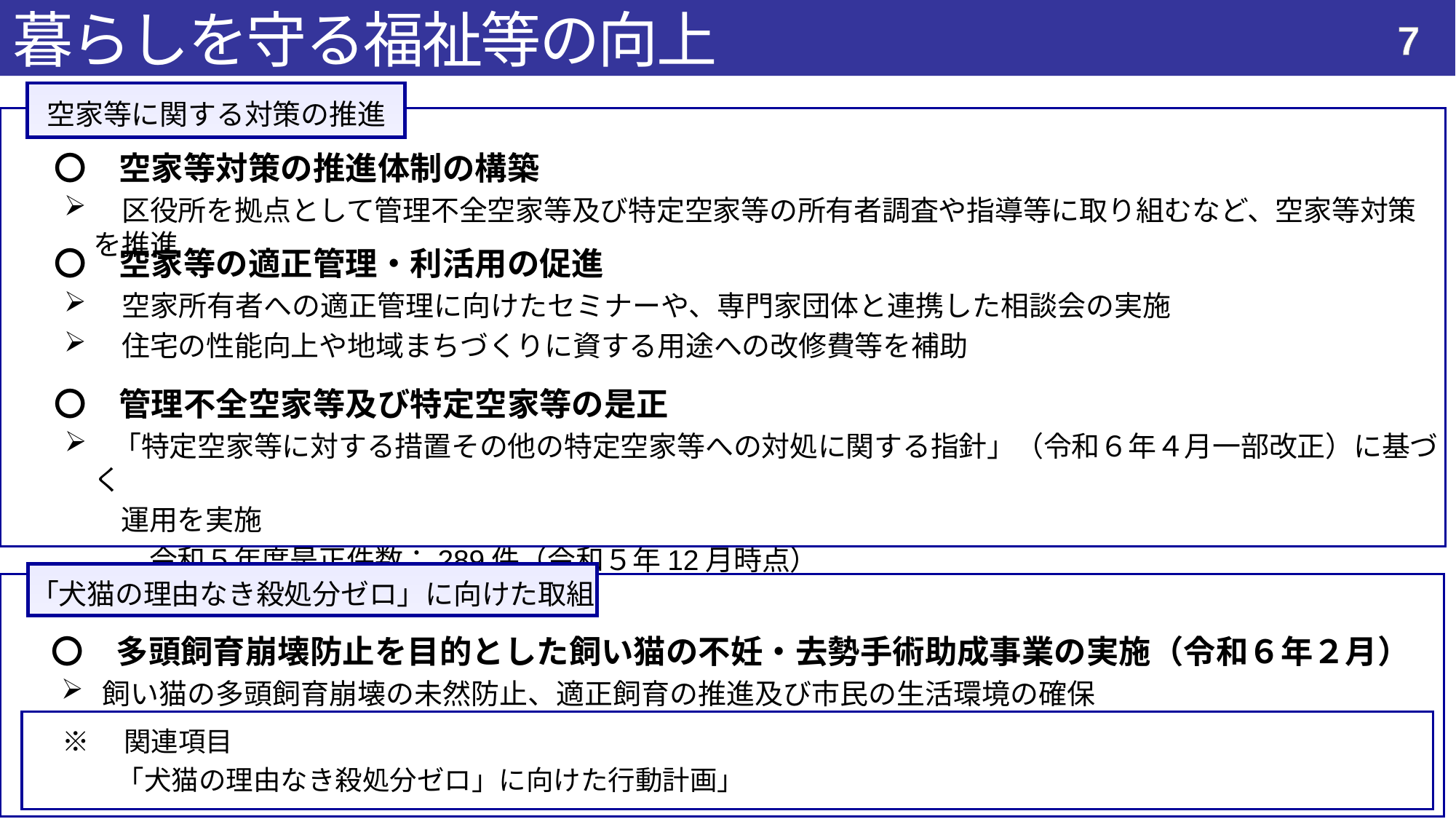

暮らしを守る福祉等の向上
7
空家等に関する対策の推進

　〇　空家等対策の推進体制の構築
　区役所を拠点として管理不全空家等及び特定空家等の所有者調査や指導等に取り組むなど、空家等対策を推進

　〇　空家等の適正管理・利活用の促進
　空家所有者への適正管理に向けたセミナーや、専門家団体と連携した相談会の実施
　住宅の性能向上や地域まちづくりに資する用途への改修費等を補助

　〇　管理不全空家等及び特定空家等の是正
  「特定空家等に対する措置その他の特定空家等への対処に関する指針」（令和６年４月一部改正）に基づく
　　運用を実施
　　　令和５年度是正件数：289件（令和５年12月時点）
「犬猫の理由なき殺処分ゼロ」に向けた取組

　〇　多頭飼育崩壊防止を目的とした飼い猫の不妊・去勢手術助成事業の実施（令和６年２月）
飼い猫の多頭飼育崩壊の未然防止、適正飼育の推進及び市民の生活環境の確保

※　関連項目
　　「犬猫の理由なき殺処分ゼロ」に向けた行動計画」